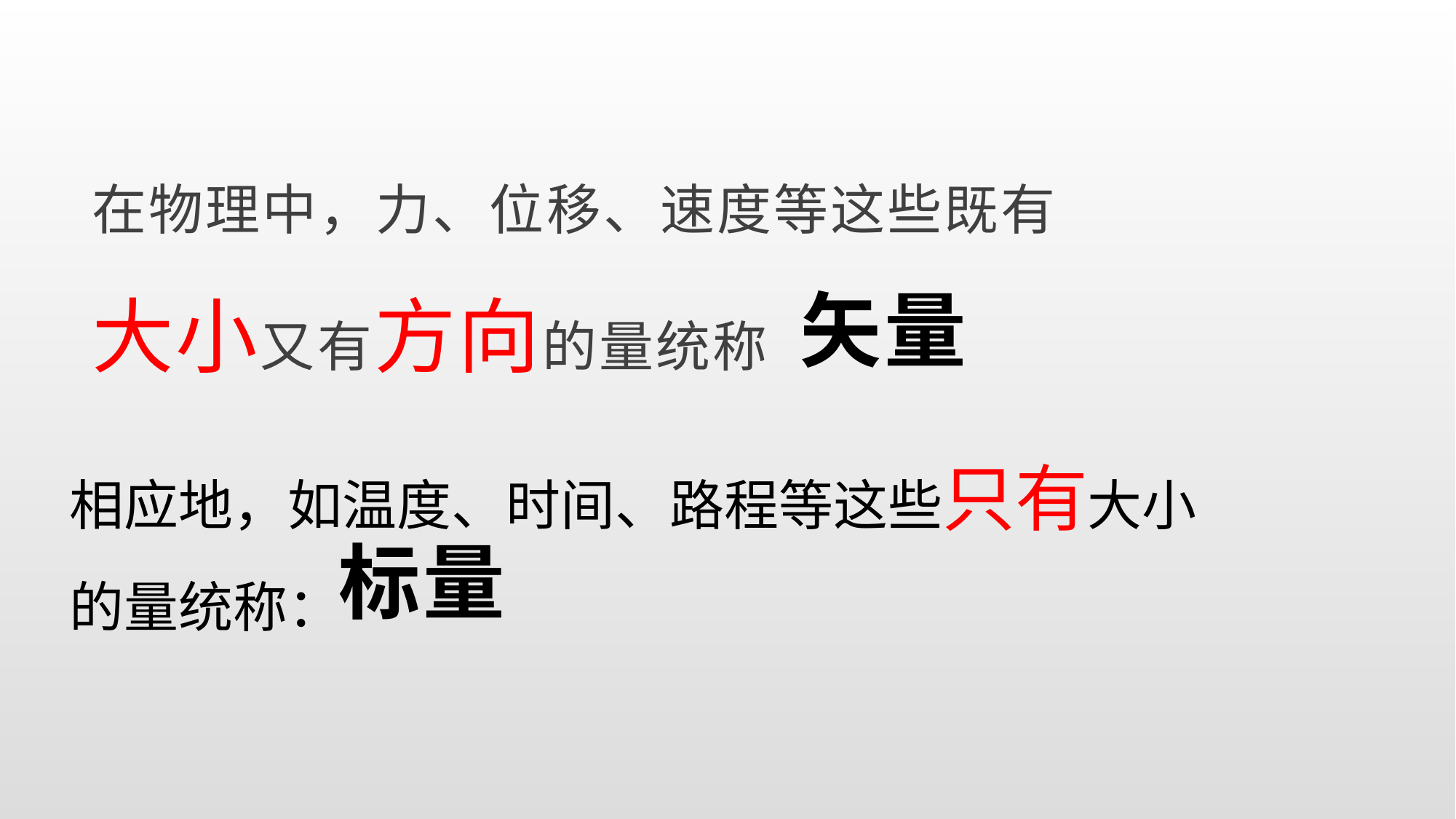

在物理中，力、位移、速度等这些既有
大小又有方向的量统称
# 矢量
相应地，如温度、时间、路程等这些只有大小的量统称：
标量